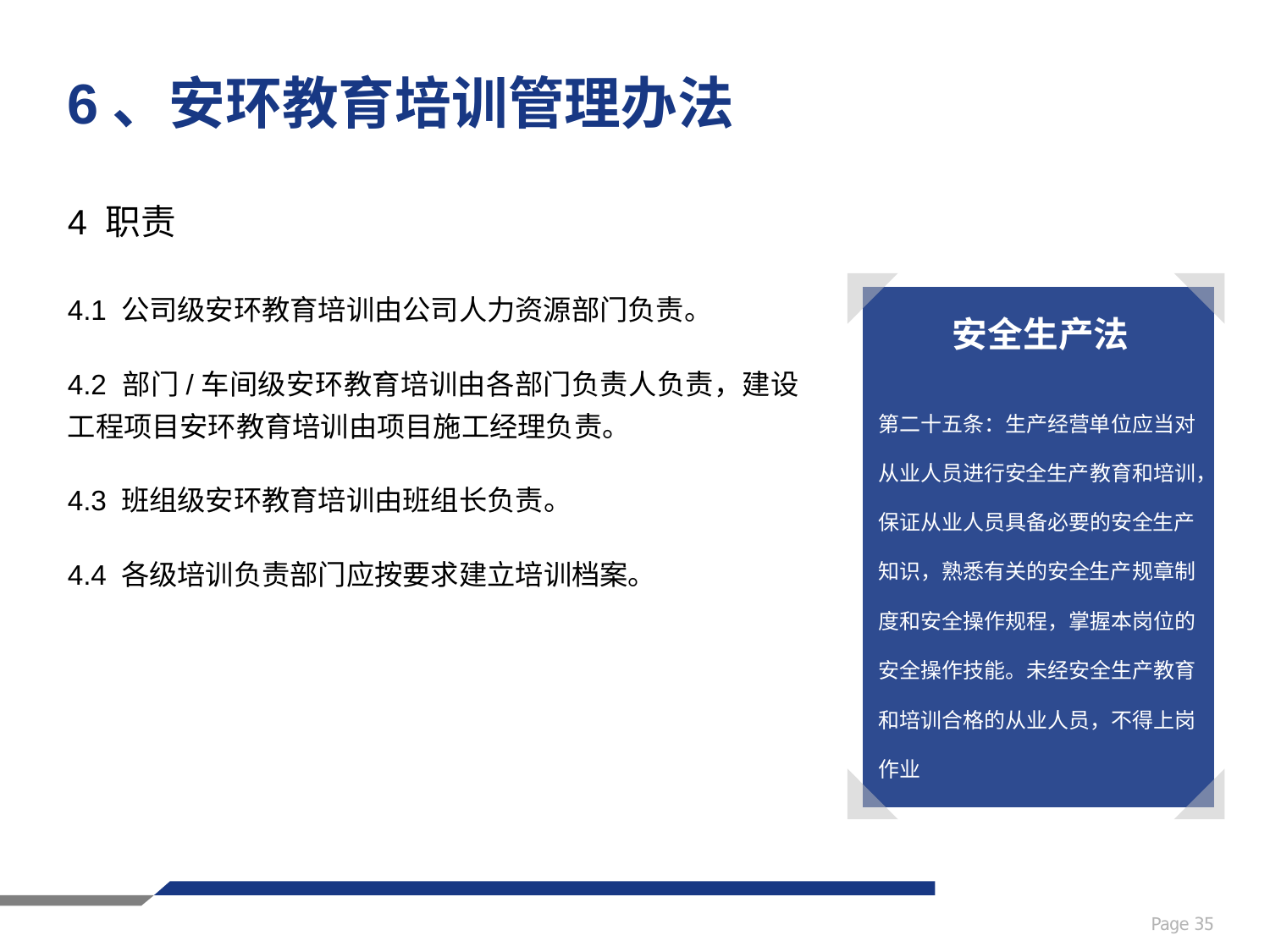

# 6、安环教育培训管理办法
4 职责

4.1 公司级安环教育培训由公司人力资源部门负责。
4.2 部门/车间级安环教育培训由各部门负责人负责，建设工程项目安环教育培训由项目施工经理负责。
4.3 班组级安环教育培训由班组长负责。
4.4 各级培训负责部门应按要求建立培训档案。

安全生产法
第二十五条：生产经营单位应当对从业人员进行安全生产教育和培训，保证从业人员具备必要的安全生产知识，熟悉有关的安全生产规章制度和安全操作规程，掌握本岗位的安全操作技能。未经安全生产教育和培训合格的从业人员，不得上岗作业
Page 35